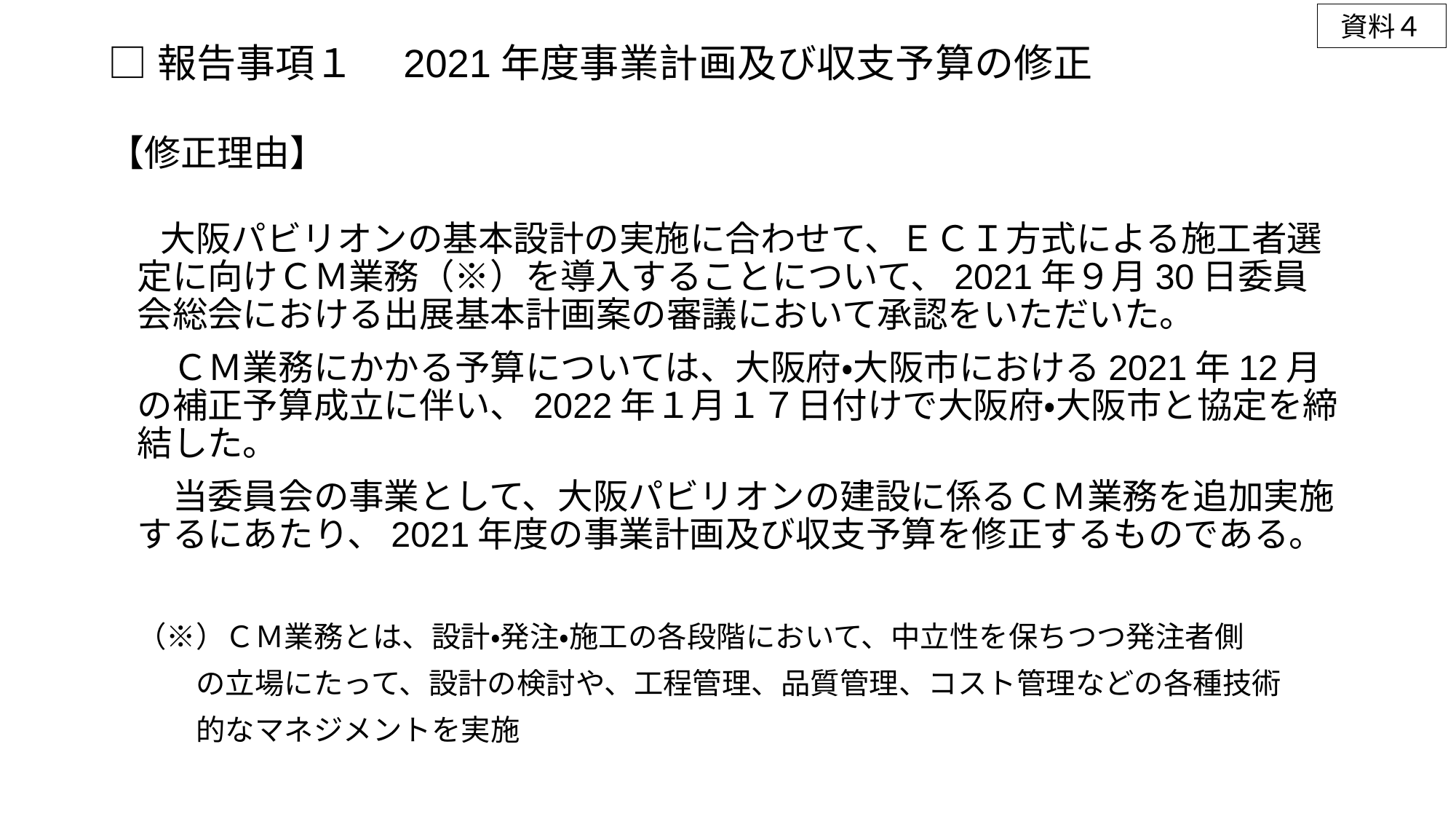

資料４
□報告事項１　2021年度事業計画及び収支予算の修正
【修正理由】

　大阪パビリオンの基本設計の実施に合わせて、ＥＣＩ方式による施工者選定に向けＣＭ業務（※）を導入することについて、2021年９月30日委員会総会における出展基本計画案の審議において承認をいただいた。
　ＣＭ業務にかかる予算については、大阪府・大阪市における2021年12月の補正予算成立に伴い、2022年１月１７日付けで大阪府・大阪市と協定を締結した。
　当委員会の事業として、大阪パビリオンの建設に係るＣＭ業務を追加実施するにあたり、2021年度の事業計画及び収支予算を修正するものである。

（※）ＣＭ業務とは、設計・発注・施工の各段階において、中立性を保ちつつ発注者側
　　の立場にたって、設計の検討や、工程管理、品質管理、コスト管理などの各種技術
　　的なマネジメントを実施